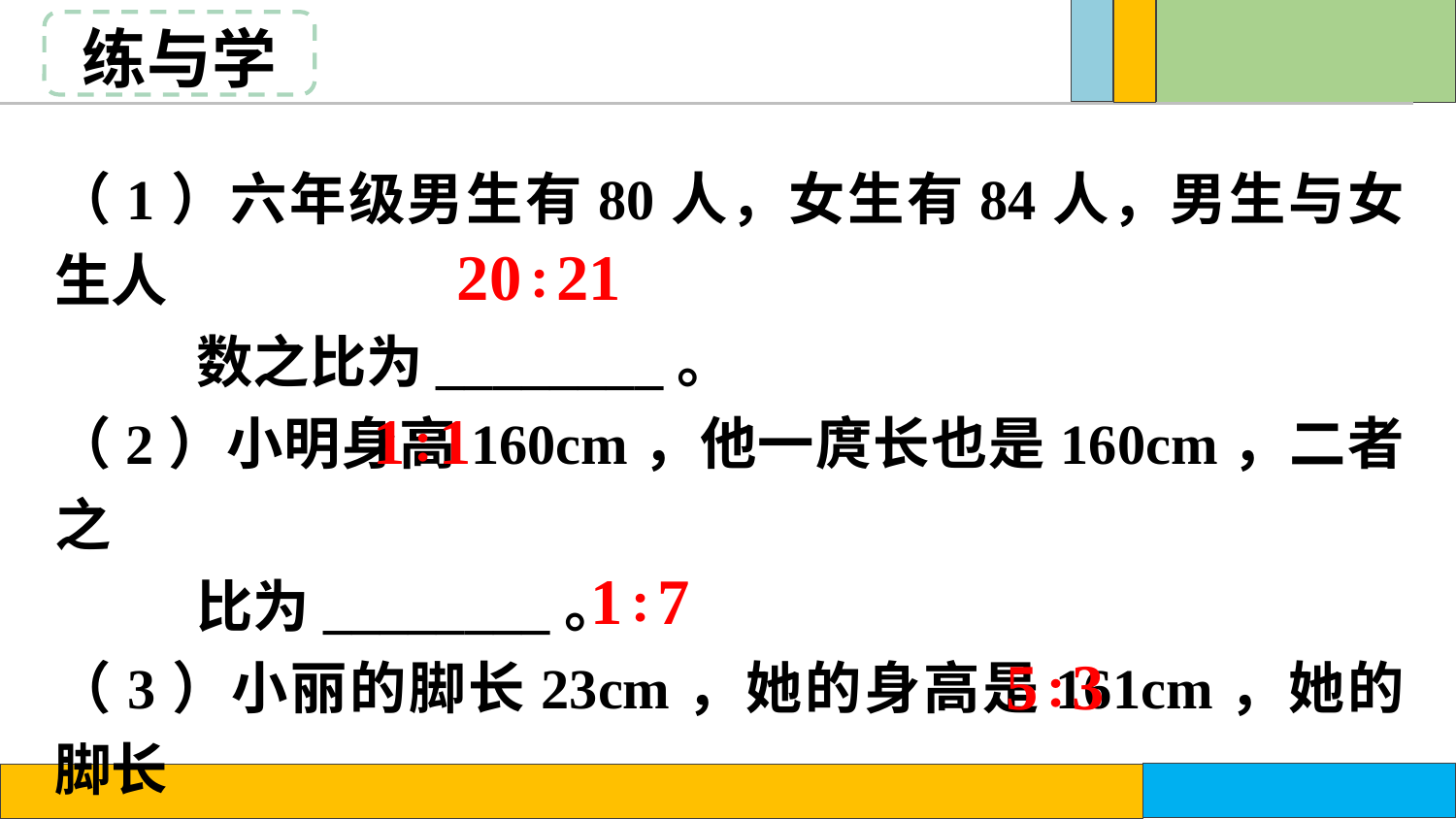

练与学

（1）六年级男生有80人，女生有84人，男生与女生人
          数之比为________。
（2）小明身高160cm，他一庹长也是160cm，二者之
          比为________。
（3）小丽的脚长23cm，她的身高是161cm，她的脚长
          与身高之比为_______。
（4）如果3a=5b(a、b≠0)，那么a∶b=_____。
20∶21
1∶1
1∶7
5∶3